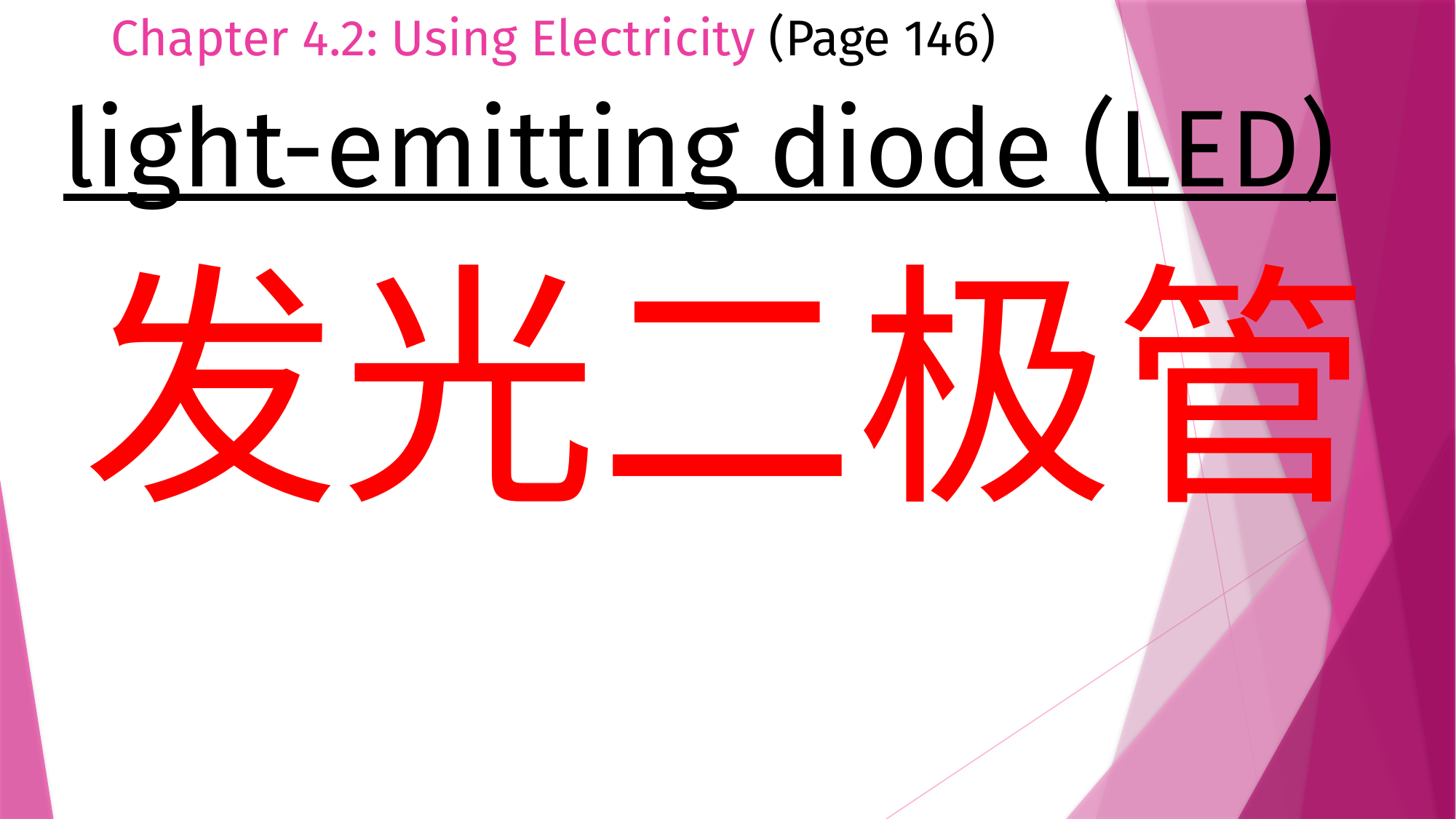

# Chapter 4.2: Using Electricity (Page 146)
light-emitting diode (LED)
发光二极管